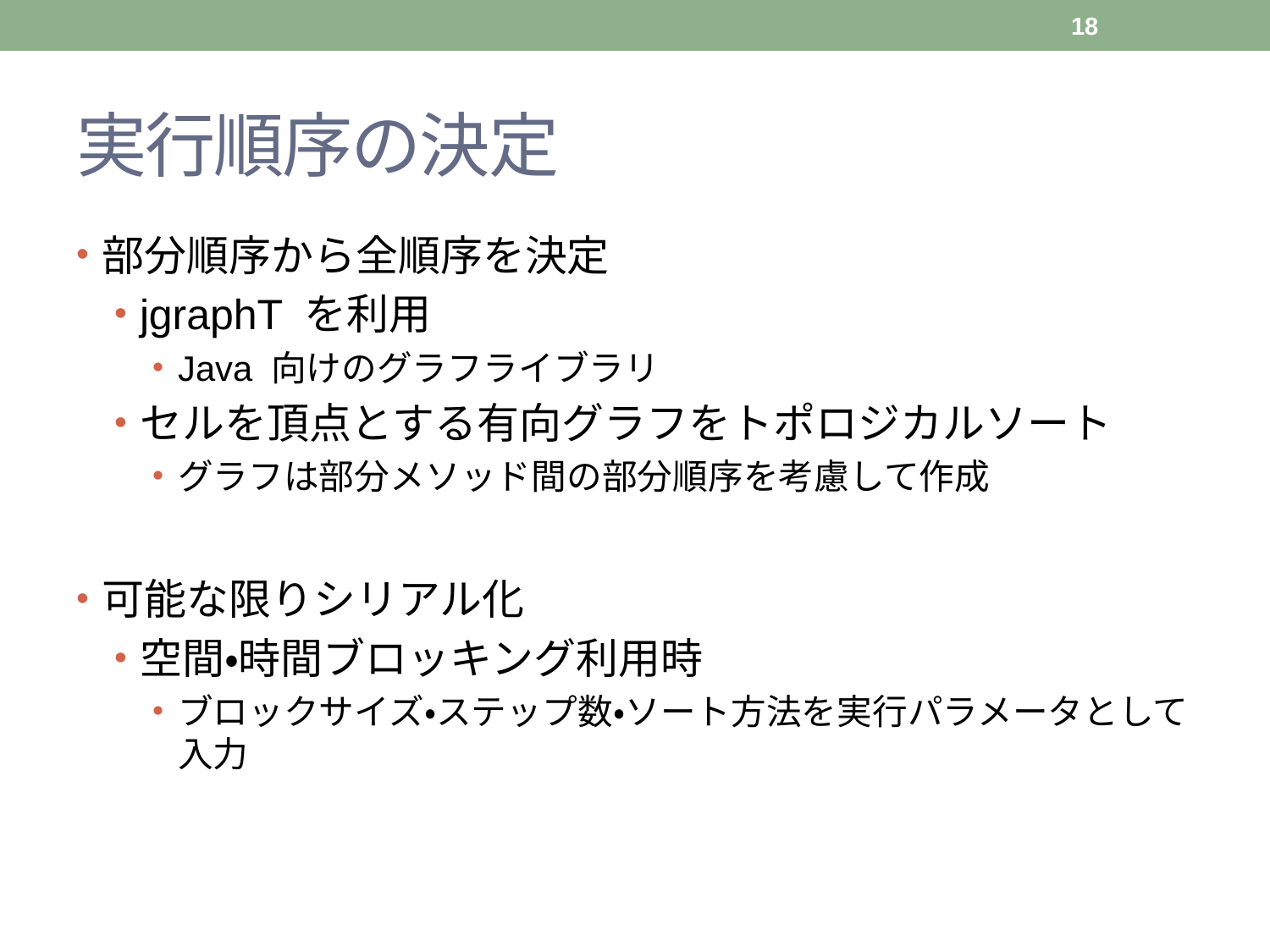

18
# 実行順序の決定
部分順序から全順序を決定
jgraphT を利用
Java 向けのグラフライブラリ
セルを頂点とする有向グラフをトポロジカルソート
グラフは部分メソッド間の部分順序を考慮して作成

可能な限りシリアル化
空間・時間ブロッキング利用時
ブロックサイズ・ステップ数・ソート方法を実行パラメータとして入力